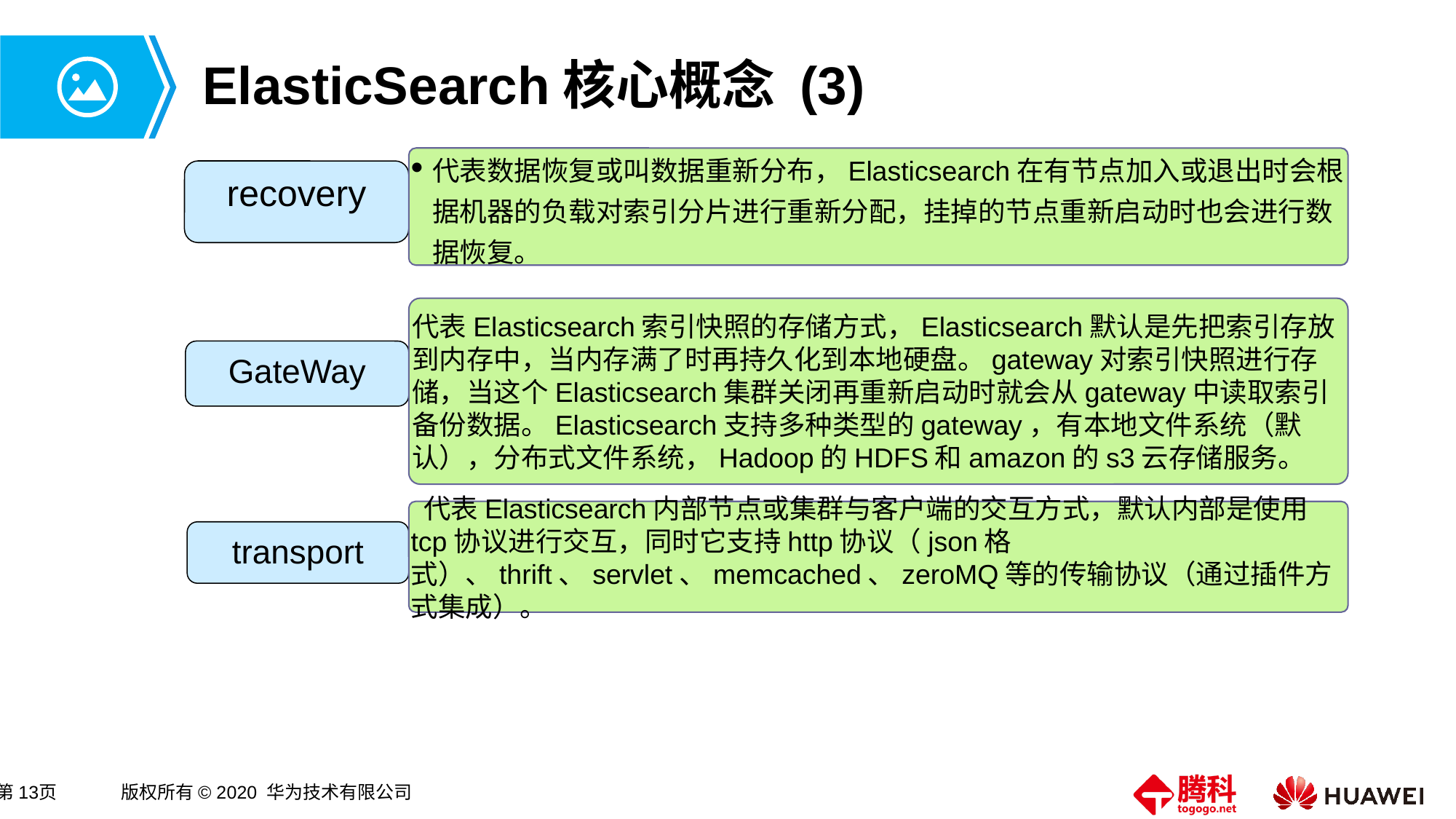

# ElasticSearch核心概念 (3)
代表数据恢复或叫数据重新分布，Elasticsearch在有节点加入或退出时会根据机器的负载对索引分片进行重新分配，挂掉的节点重新启动时也会进行数据恢复。
recovery
代表Elasticsearch索引快照的存储方式，Elasticsearch默认是先把索引存放到内存中，当内存满了时再持久化到本地硬盘。gateway对索引快照进行存储，当这个Elasticsearch集群关闭再重新启动时就会从gateway中读取索引备份数据。Elasticsearch支持多种类型的gateway，有本地文件系统（默认），分布式文件系统，Hadoop的HDFS和amazon的s3云存储服务。
GateWay
 代表Elasticsearch内部节点或集群与客户端的交互方式，默认内部是使用tcp协议进行交互，同时它支持http协议（json格式）、thrift、servlet、memcached、zeroMQ等的传输协议（通过插件方式集成）。
transport